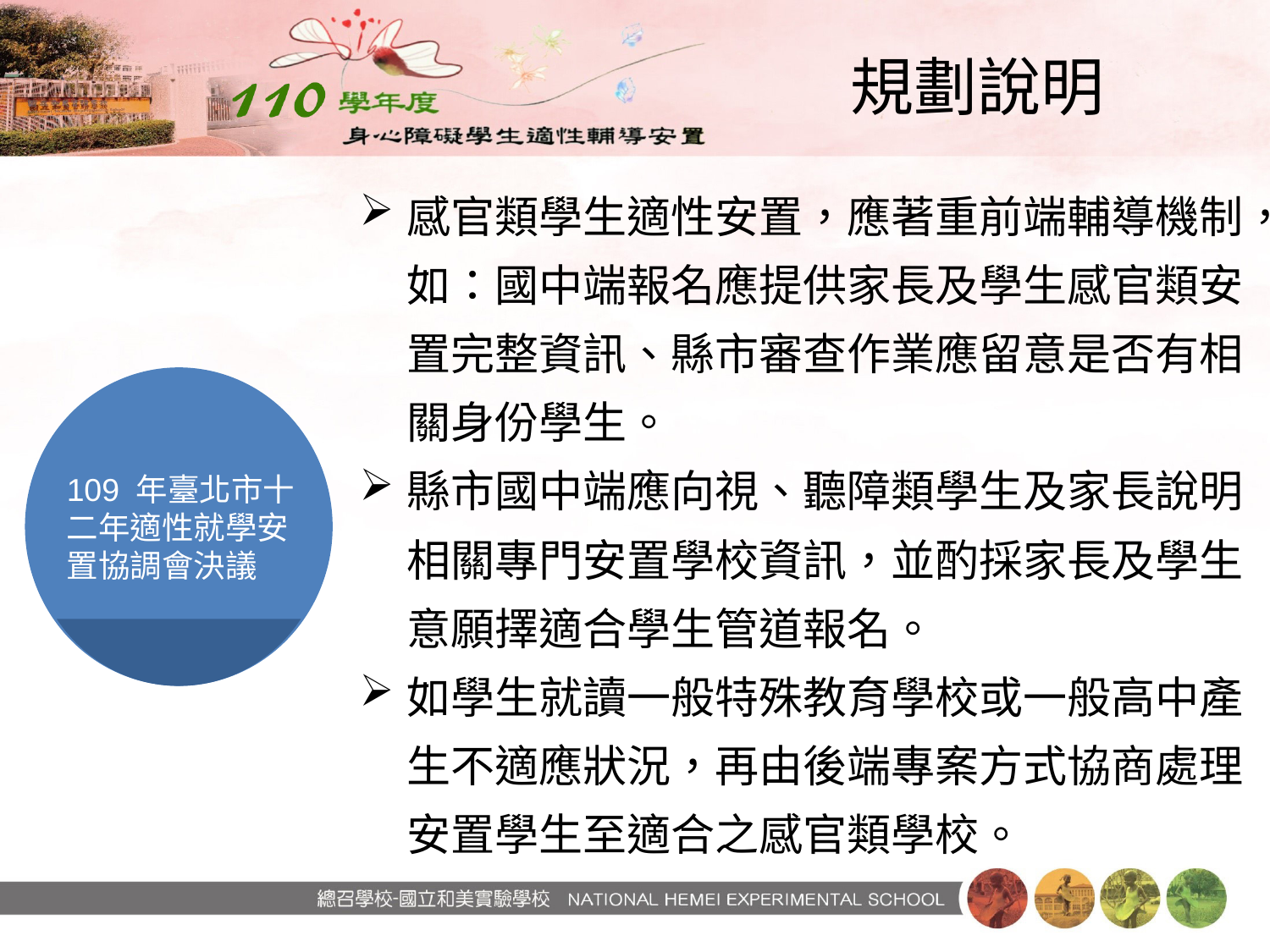

# 規劃說明
感官類學生適性安置，應著重前端輔導機制，如：國中端報名應提供家長及學生感官類安置完整資訊、縣市審查作業應留意是否有相關身份學生。
縣市國中端應向視、聽障類學生及家長說明相關專門安置學校資訊，並酌採家長及學生意願擇適合學生管道報名。
如學生就讀一般特殊教育學校或一般高中產生不適應狀況，再由後端專案方式協商處理安置學生至適合之感官類學校。

109 年臺北市十二年適性就學安置協調會決議